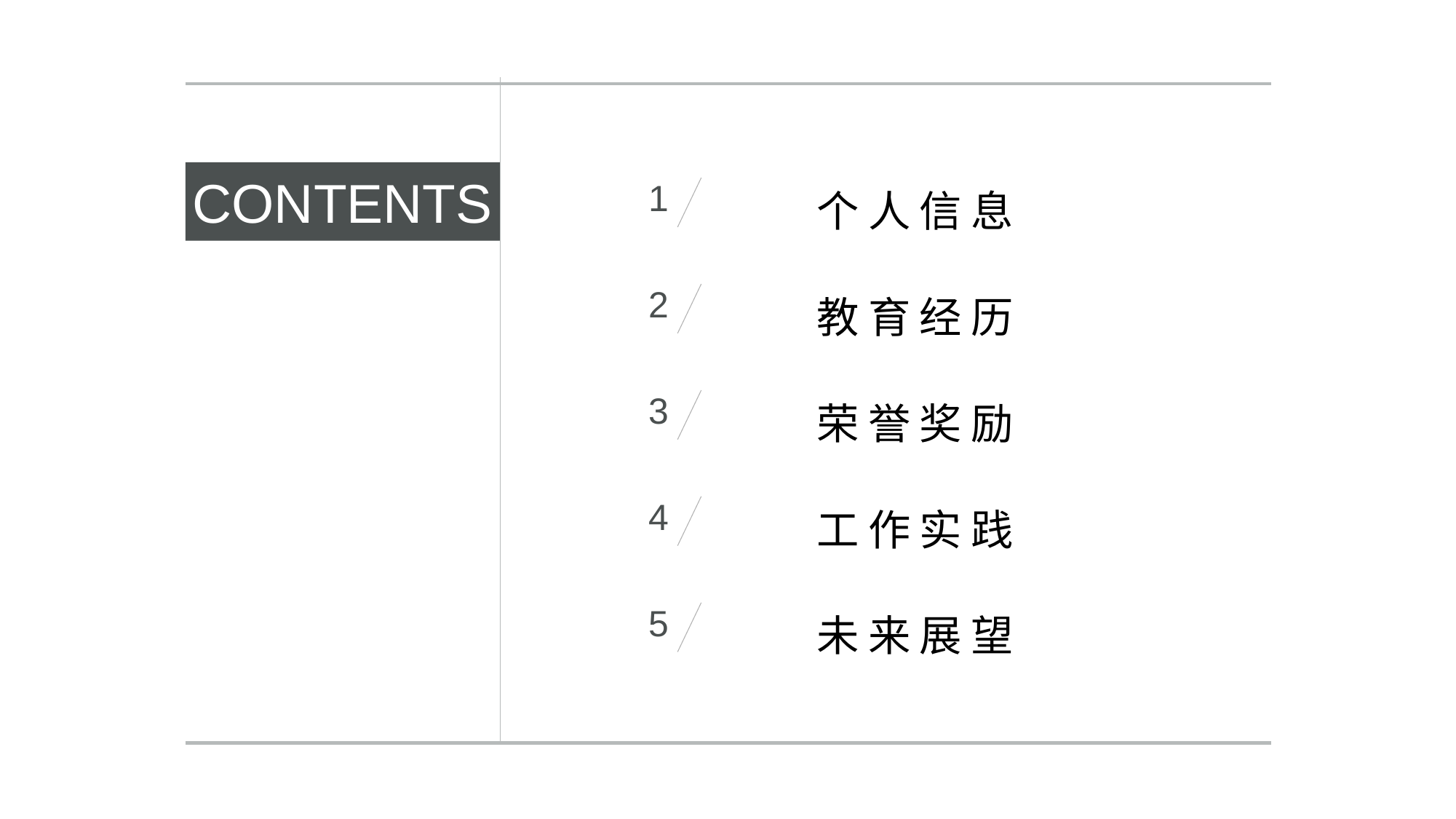

1
   个人信息
2
   教育经历
3
   荣誉奖励
4
   工作实践
5
   未来展望
CONTENTS